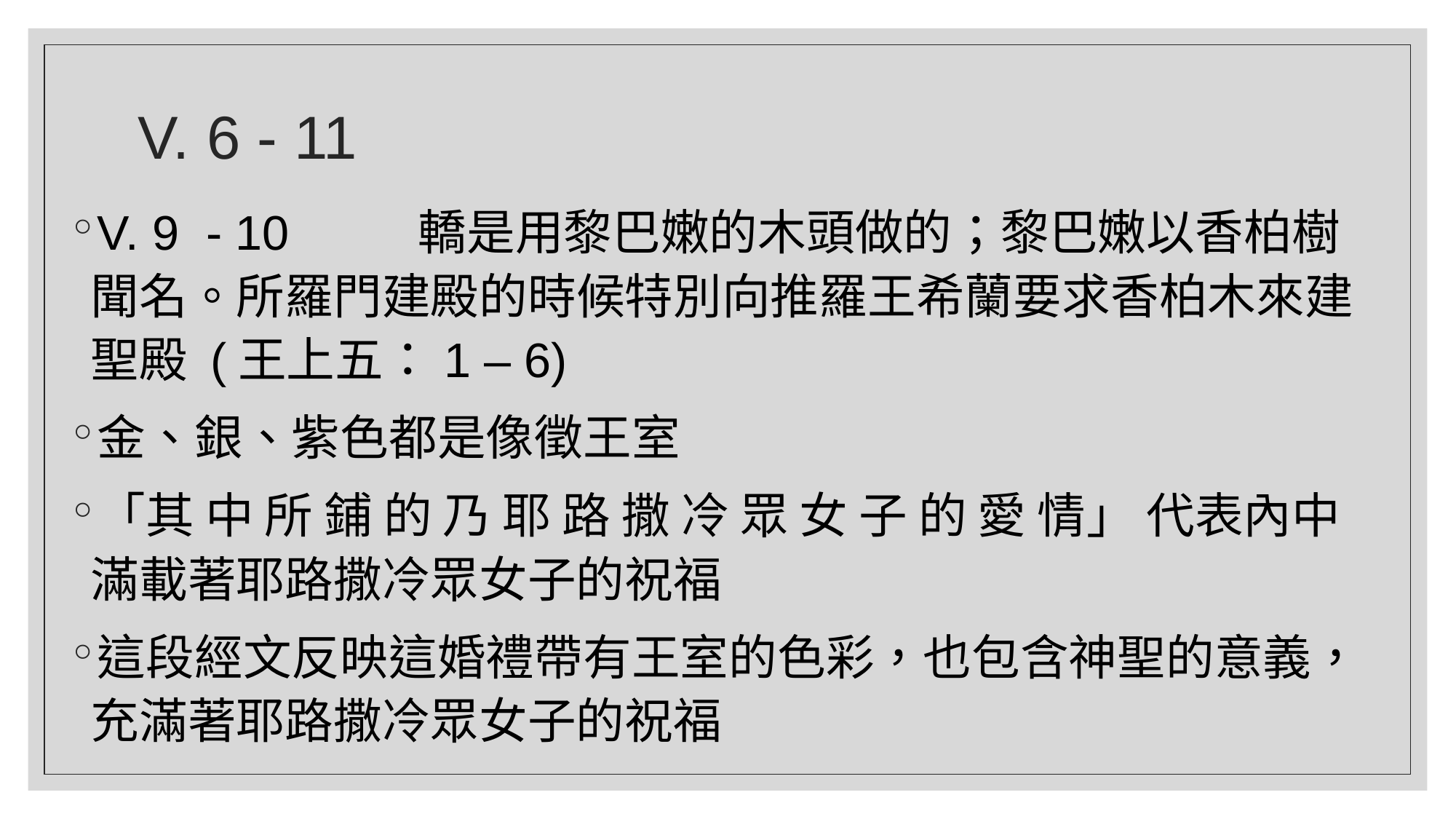

# V. 6 - 11
V. 9  - 10		轎是用黎巴嫩的木頭做的；黎巴嫩以香柏樹聞名。所羅門建殿的時候特別向推羅王希蘭要求香柏木來建聖殿 (王上五：1 – 6)
金、銀、紫色都是像徵王室
「其 中 所 鋪 的 乃 耶 路 撒 冷 眾 女 子 的 愛 情」 代表內中滿載著耶路撒冷眾女子的祝福
這段經文反映這婚禮帶有王室的色彩，也包含神聖的意義，充滿著耶路撒冷眾女子的祝福